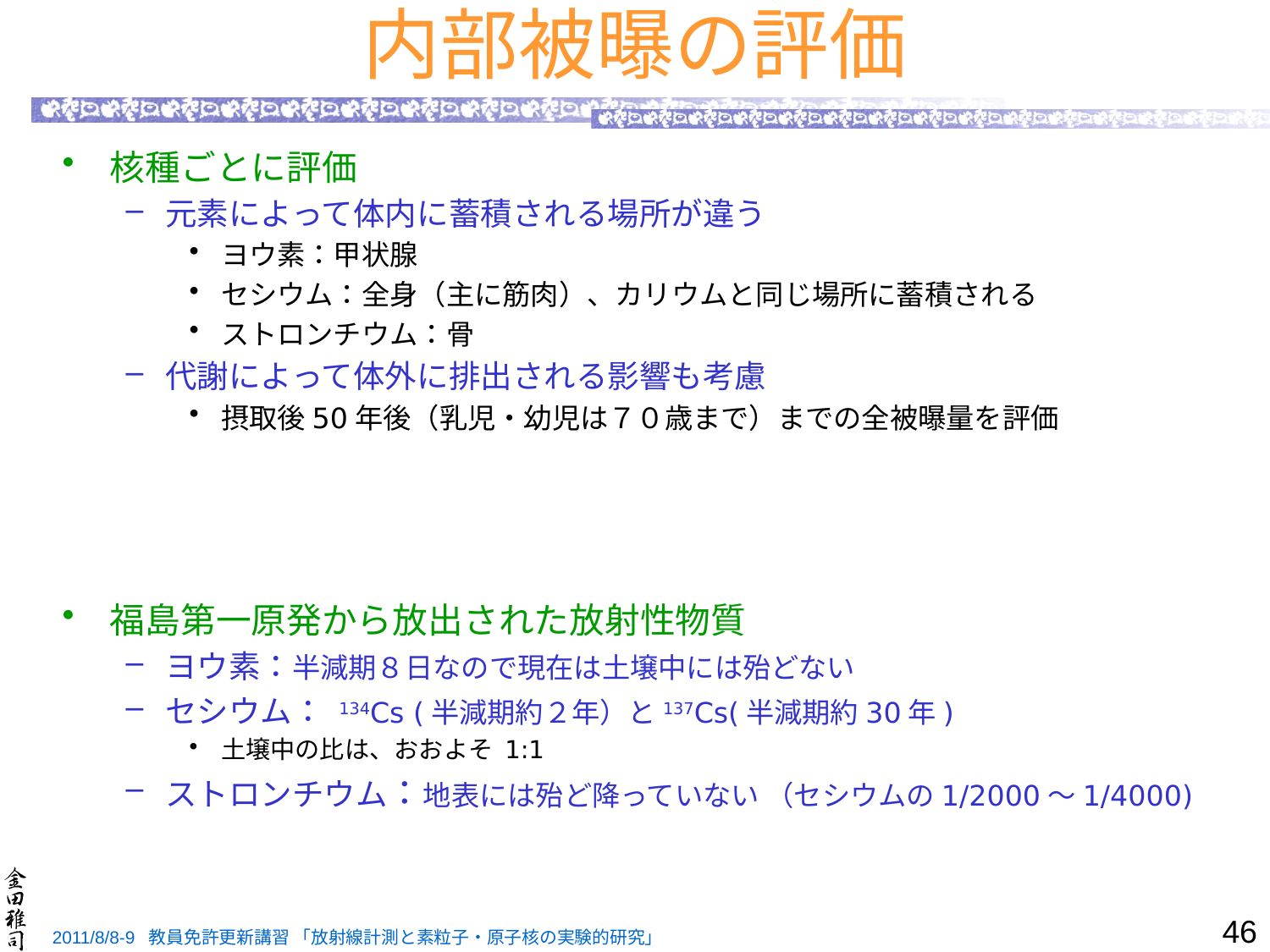

# 内部被曝の評価
核種ごとに評価
元素によって体内に蓄積される場所が違う
ヨウ素：甲状腺
セシウム：全身（主に筋肉）、カリウムと同じ場所に蓄積される
ストロンチウム：骨
代謝によって体外に排出される影響も考慮
摂取後50年後（乳児・幼児は７０歳まで）までの全被曝量を評価

福島第一原発から放出された放射性物質
ヨウ素：半減期８日なので現在は土壌中には殆どない
セシウム： 134Cs (半減期約２年）と137Cs(半減期約30年)
土壌中の比は、おおよそ 1:1
ストロンチウム：地表には殆ど降っていない （セシウムの1/2000～1/4000)

46
2011/8/8-9  教員免許更新講習 「放射線計測と素粒子・原子核の実験的研究」